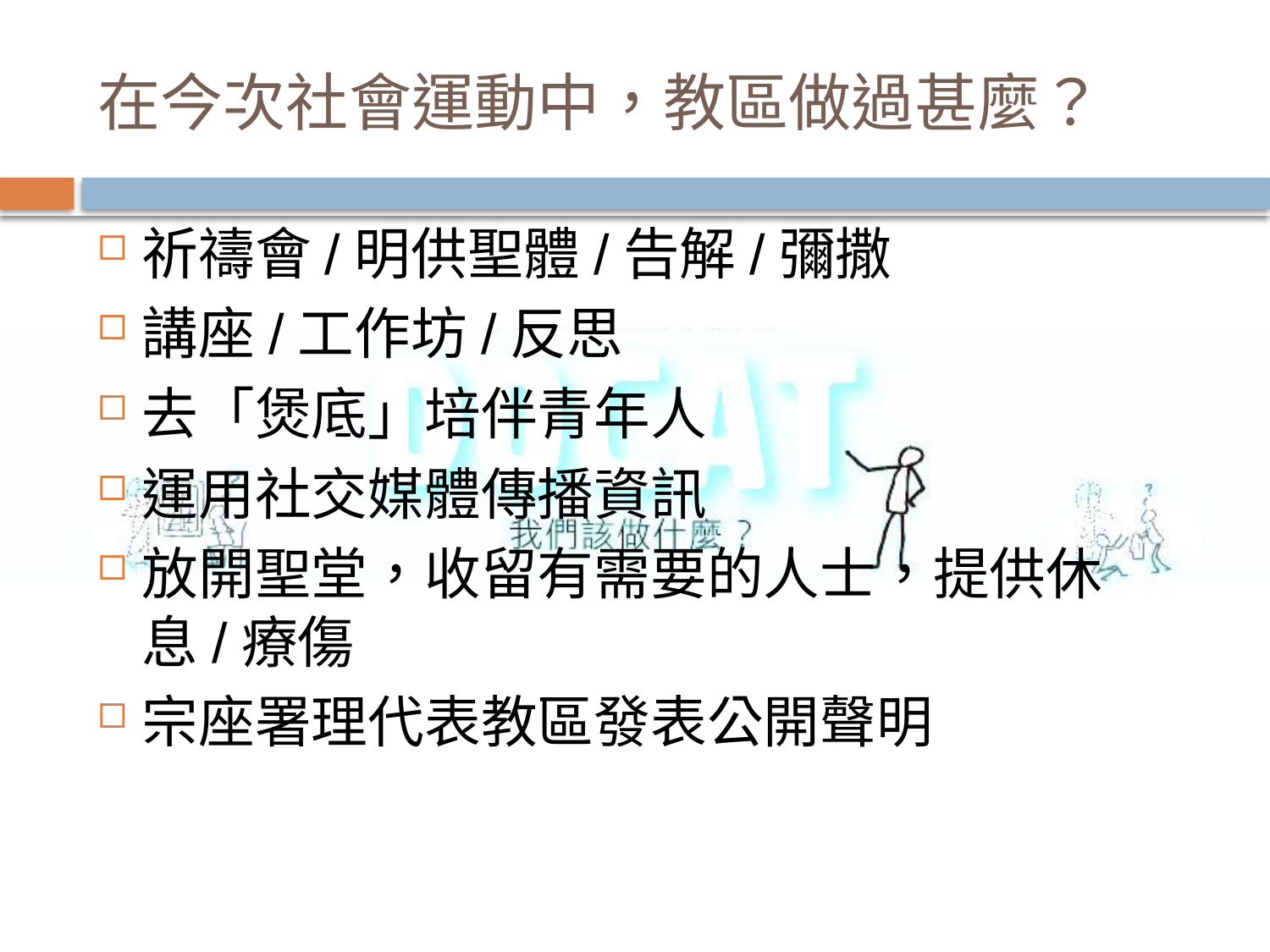

# 在今次社會運動中，教區做過甚麼？
祈禱會/明供聖體/告解/彌撒
講座/工作坊/反思
去「煲底」培伴青年人
運用社交媒體傳播資訊
放開聖堂，收留有需要的人士，提供休息/療傷
宗座署理代表教區發表公開聲明